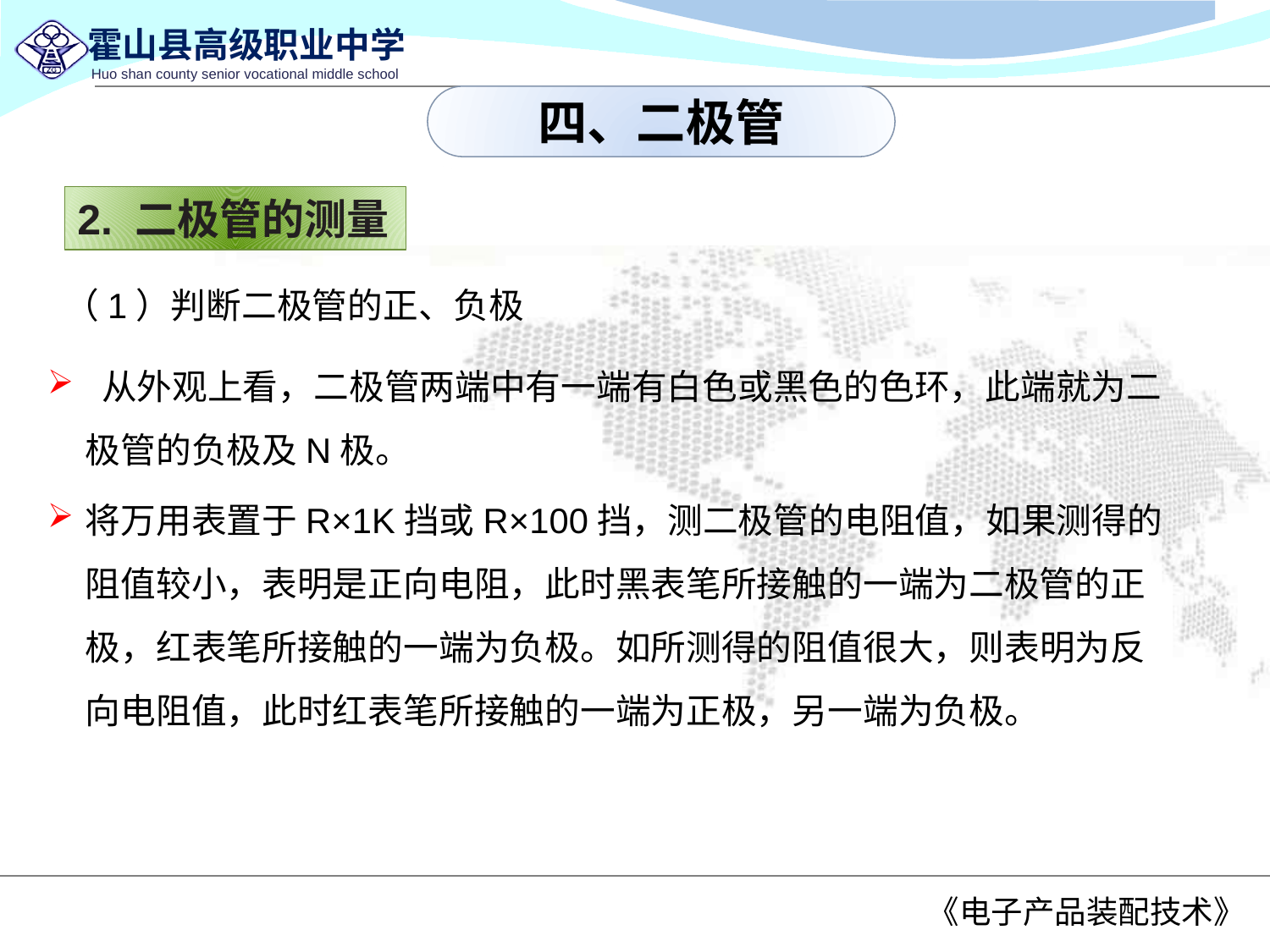

四、二极管
2. 二极管的测量
 （1）判断二极管的正、负极
 从外观上看，二极管两端中有一端有白色或黑色的色环，此端就为二极管的负极及N极。
将万用表置于R×1K挡或R×100挡，测二极管的电阻值，如果测得的阻值较小，表明是正向电阻，此时黑表笔所接触的一端为二极管的正极，红表笔所接触的一端为负极。如所测得的阻值很大，则表明为反向电阻值，此时红表笔所接触的一端为正极，另一端为负极。